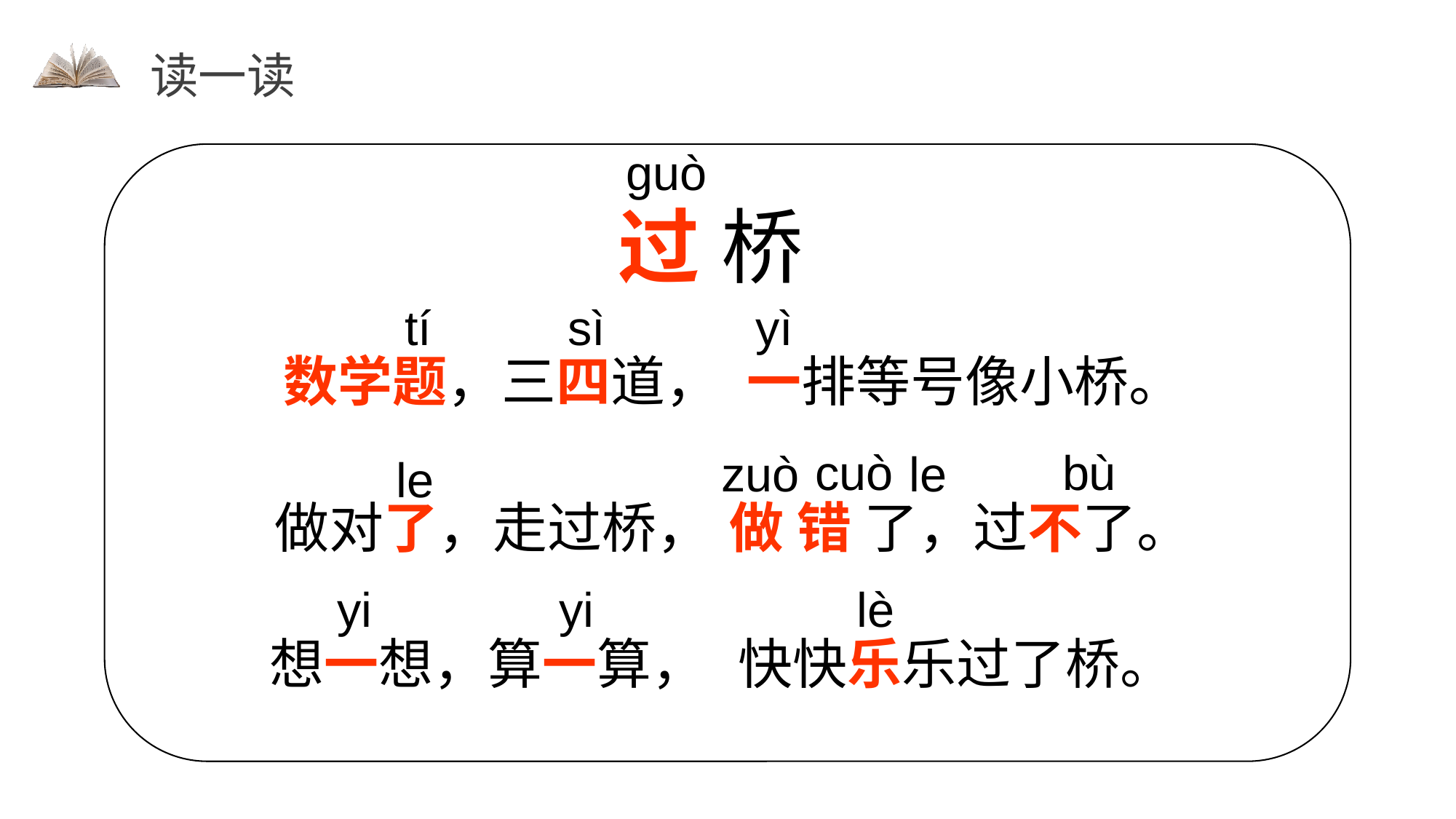

读一读
guò

过
桥
tí
sì
yì
数学题，三四道，
一排等号像小桥。
cuò
bù
zuò
le
le
做对了，走过桥，
做 错 了，过不了。
yi
yi
lè
快快乐乐过了桥。
想一想，算一算，